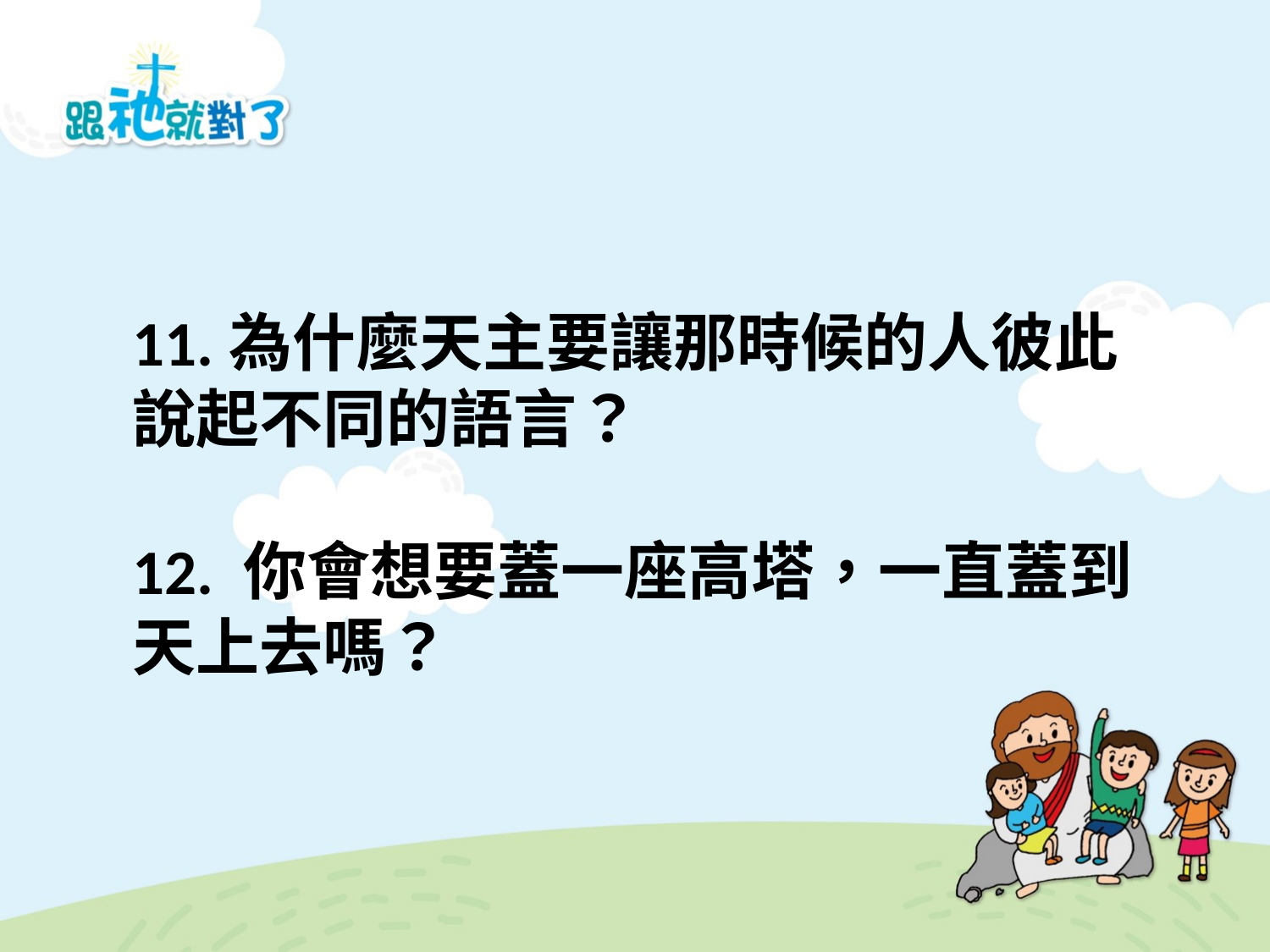

11.為什麼天主要讓那時候的人彼此說起不同的語言？

12. 你會想要蓋一座高塔，一直蓋到天上去嗎？